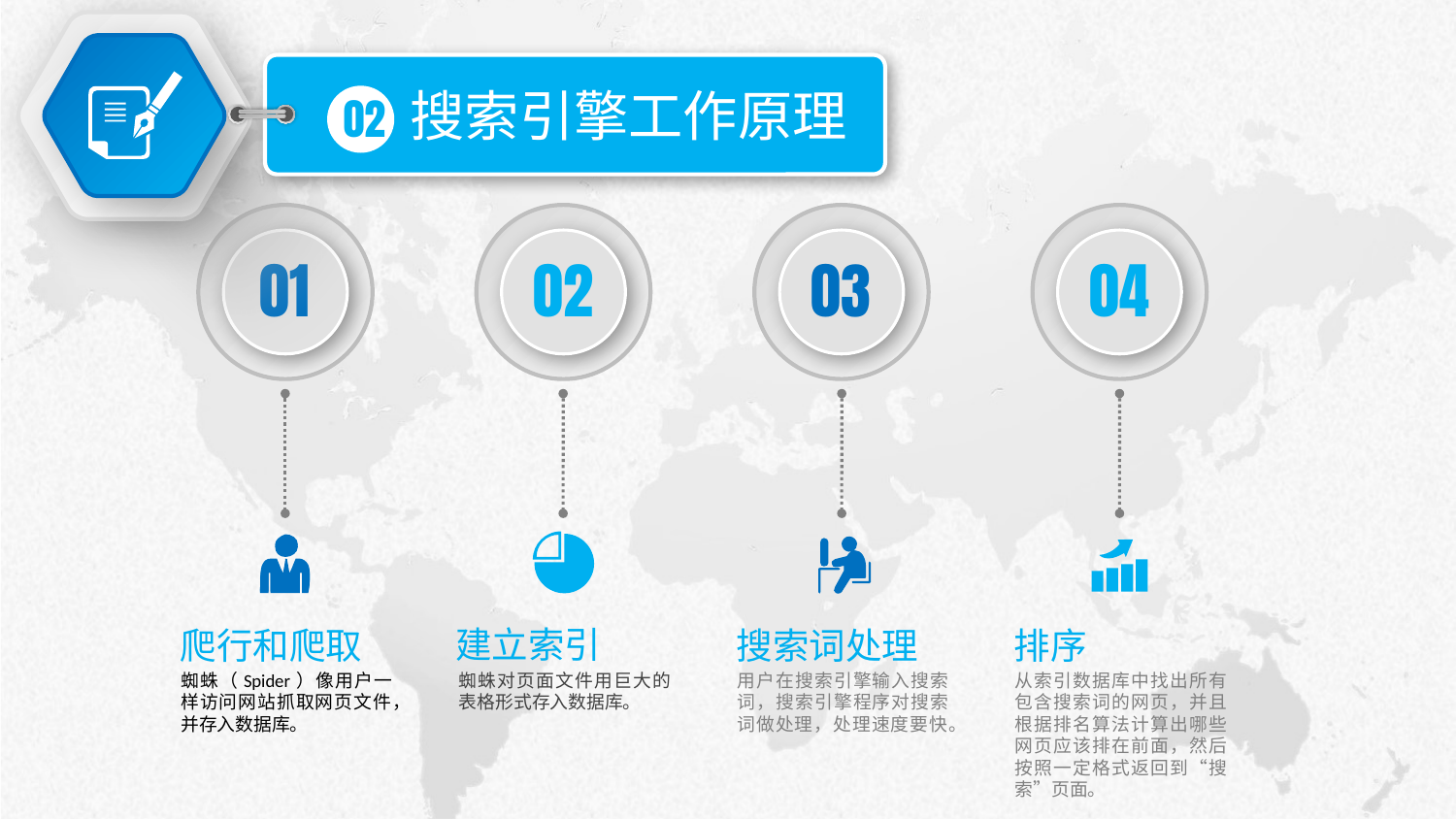

搜索引擎工作原理

02

01
02
03
04

建立索引
蜘蛛对页面文件用巨大的表格形式存入数据库。
排序
从索引数据库中找出所有包含搜索词的网页，并且根据排名算法计算出哪些网页应该排在前面，然后按照一定格式返回到“搜索”页面。
搜索词处理
用户在搜索引擎输入搜索词，搜索引擎程序对搜索词做处理，处理速度要快。
爬行和爬取
蜘蛛（Spider）像用户一样访问网站抓取网页文件，并存入数据库。